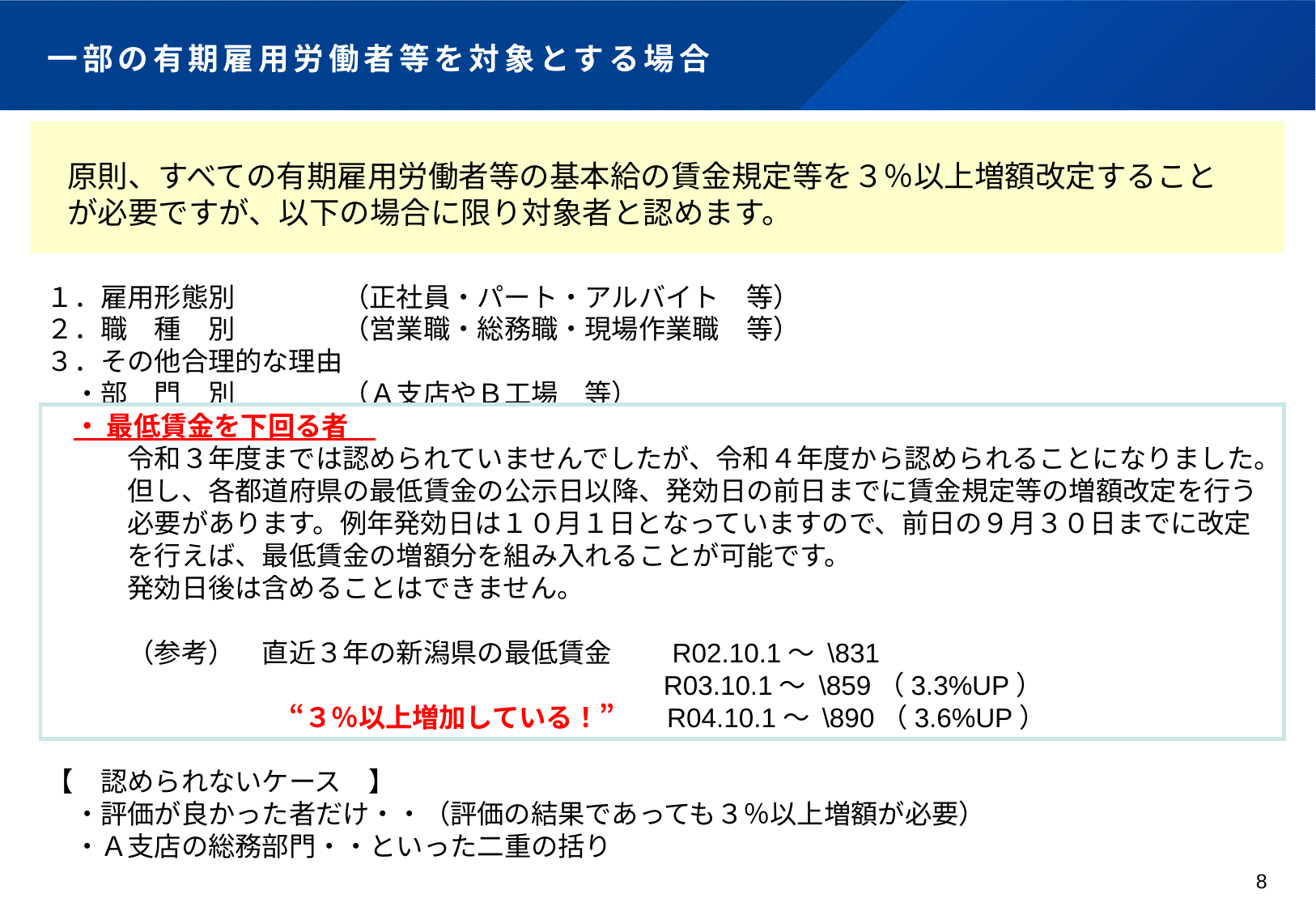

# 一部の有期雇用労働者等を対象とする場合

原則、すべての有期雇用労働者等の基本給の賃金規定等を３％以上増額改定することが必要ですが、以下の場合に限り対象者と認めます。
１．雇用形態別　　　　（正社員・パート・アルバイト　等）
２．職　種　別　　　　（営業職・総務職・現場作業職　等）
３．その他合理的な理由
　・部　門　別　　　　（Ａ支店やＢ工場　等）
　・ 最低賃金を下回る者
　　　令和３年度までは認められていませんでしたが、令和４年度から認められることになりました。
　　　但し、各都道府県の最低賃金の公示日以降、発効日の前日までに賃金規定等の増額改定を行う
　　　必要があります。例年発効日は１０月１日となっていますので、前日の９月３０日までに改定
　　　を行えば、最低賃金の増額分を組み入れることが可能です。
　　　発効日後は含めることはできません。

　　　（参考）　直近３年の新潟県の最低賃金　　R02.10.1～ \831
　　　　　　　　　　　　　　　　　　　　　　   R03.10.1～ \859（3.3%UP）
　　　　　　　　　“３％以上増加している！” 　  R04.10.1～ \890（3.6%UP）

【　認められないケース　】
　・評価が良かった者だけ・・（評価の結果であっても３％以上増額が必要）
　・Ａ支店の総務部門・・といった二重の括り

8